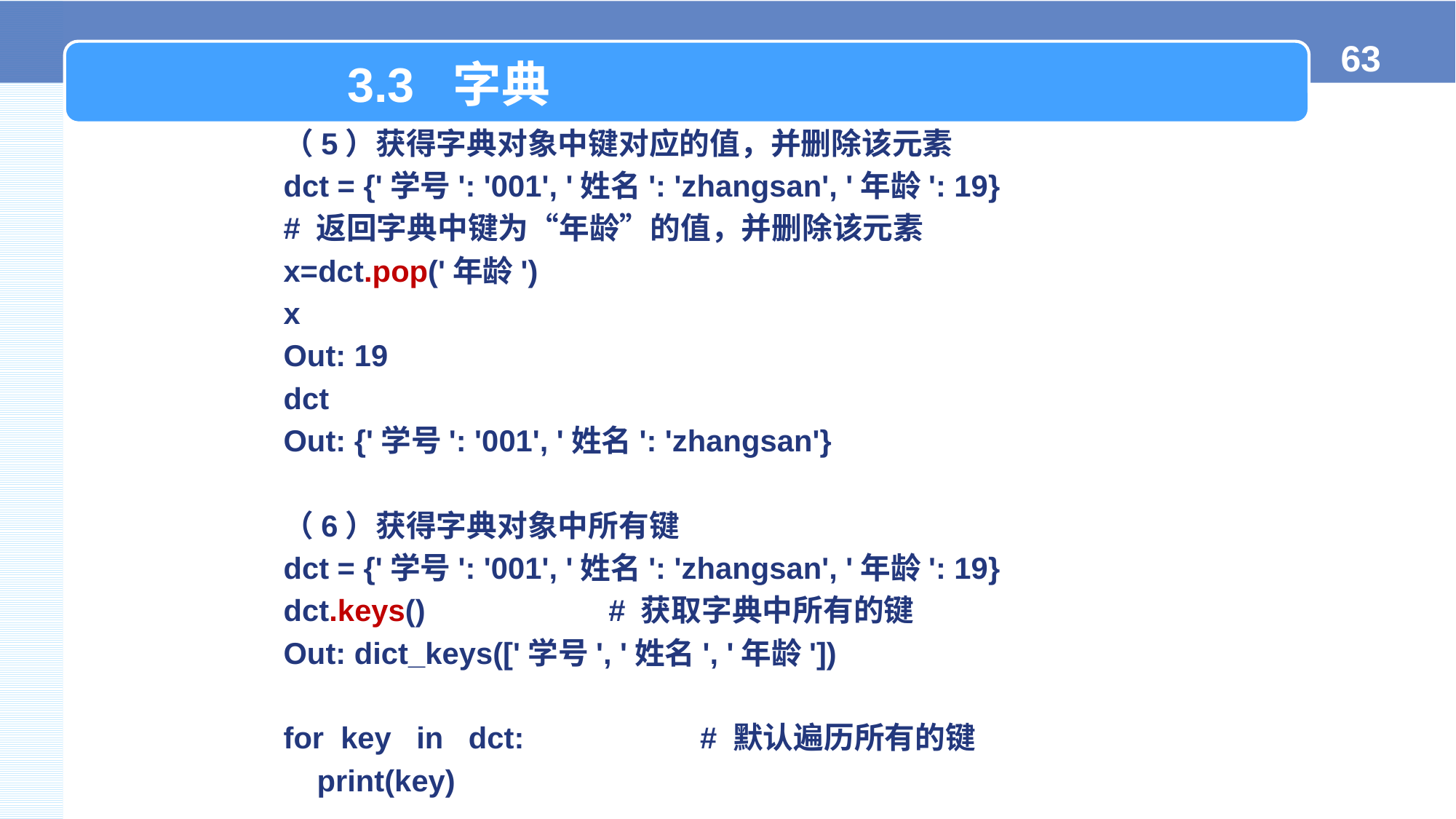

3.3  字典
（5）获得字典对象中键对应的值，并删除该元素
dct = {'学号': '001', '姓名': 'zhangsan', '年龄': 19}
# 返回字典中键为“年龄”的值，并删除该元素
x=dct.pop('年龄')
x
Out: 19
dct
Out: {'学号': '001', '姓名': 'zhangsan'}

（6）获得字典对象中所有键
dct = {'学号': '001', '姓名': 'zhangsan', '年龄': 19}
dct.keys()		# 获取字典中所有的键
Out: dict_keys(['学号', '姓名', '年龄'])

for  key   in   dct:                     # 默认遍历所有的键
    print(key)